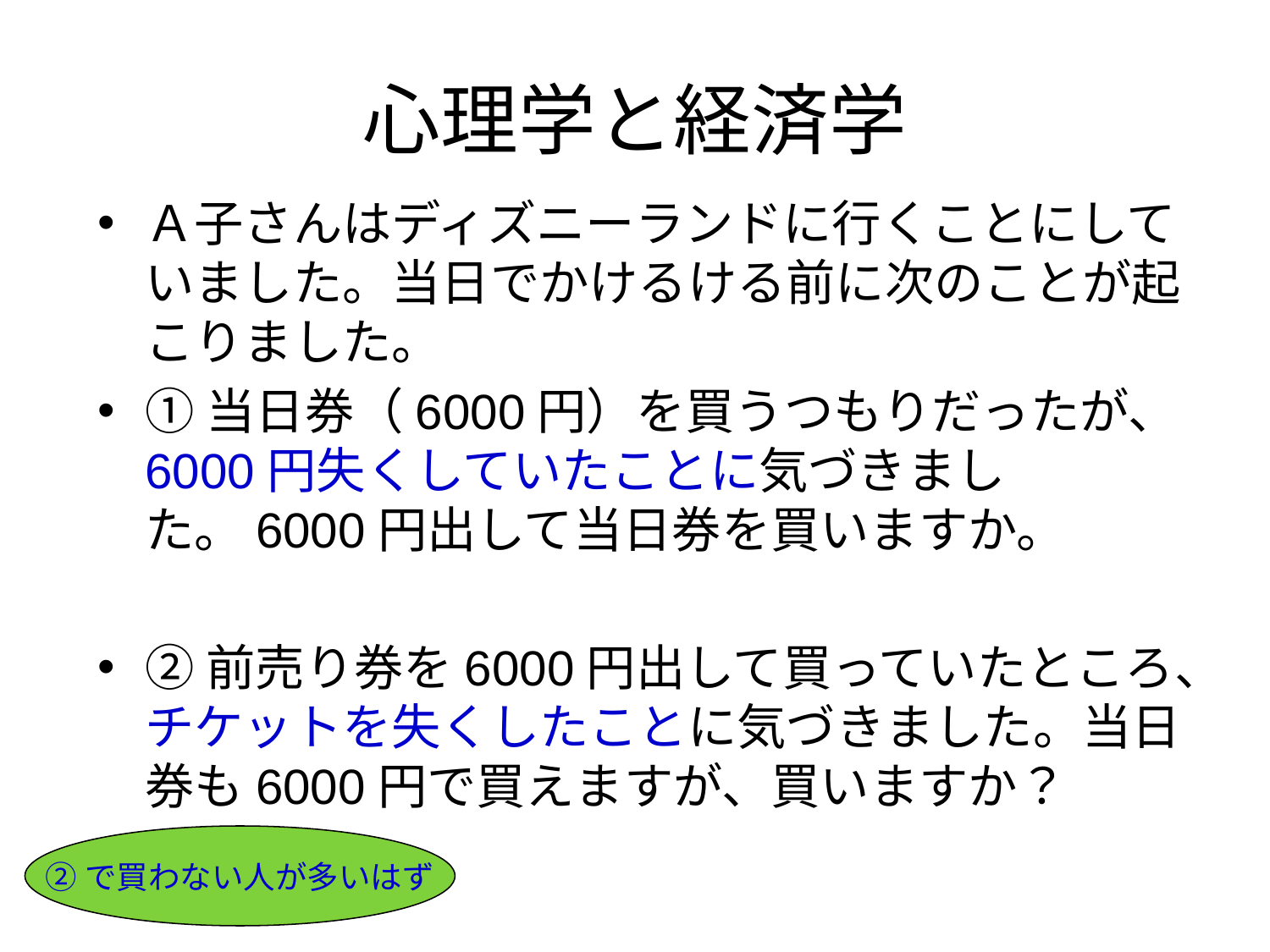

# 心理学と経済学
Ａ子さんはディズニーランドに行くことにしていました。当日でかけるける前に次のことが起こりました。
①当日券（6000円）を買うつもりだったが、6000円失くしていたことに気づきました。6000円出して当日券を買いますか。

②前売り券を6000円出して買っていたところ、チケットを失くしたことに気づきました。当日券も6000円で買えますが、買いますか？
②で買わない人が多いはず